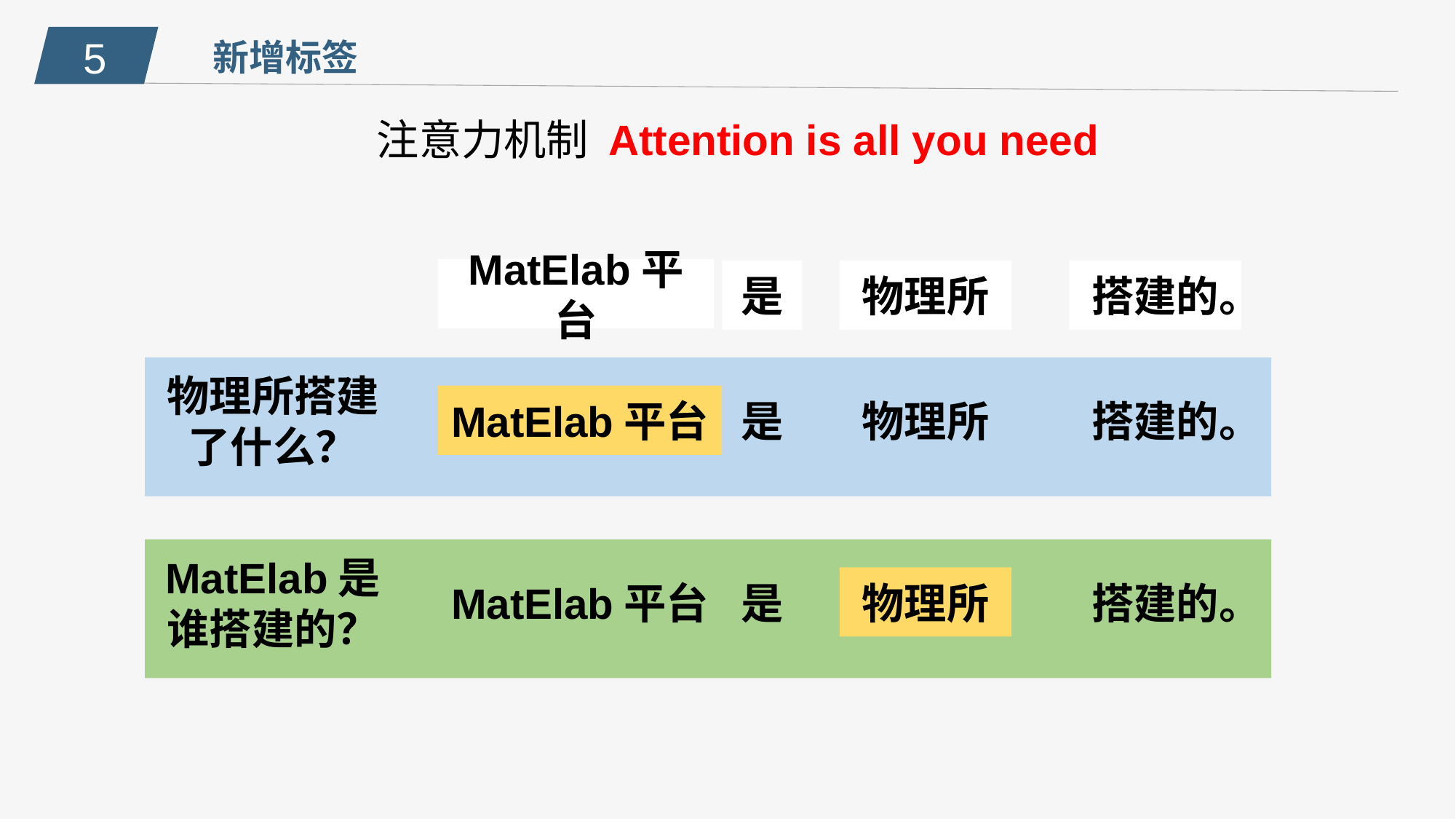

5

新增标签
注意力机制 Attention is all you need
MatElab平台
是
物理所
搭建的。

物理所搭建了什么？
MatElab平台
是
物理所
搭建的。

MatElab是谁搭建的？
MatElab平台
是
物理所
搭建的。